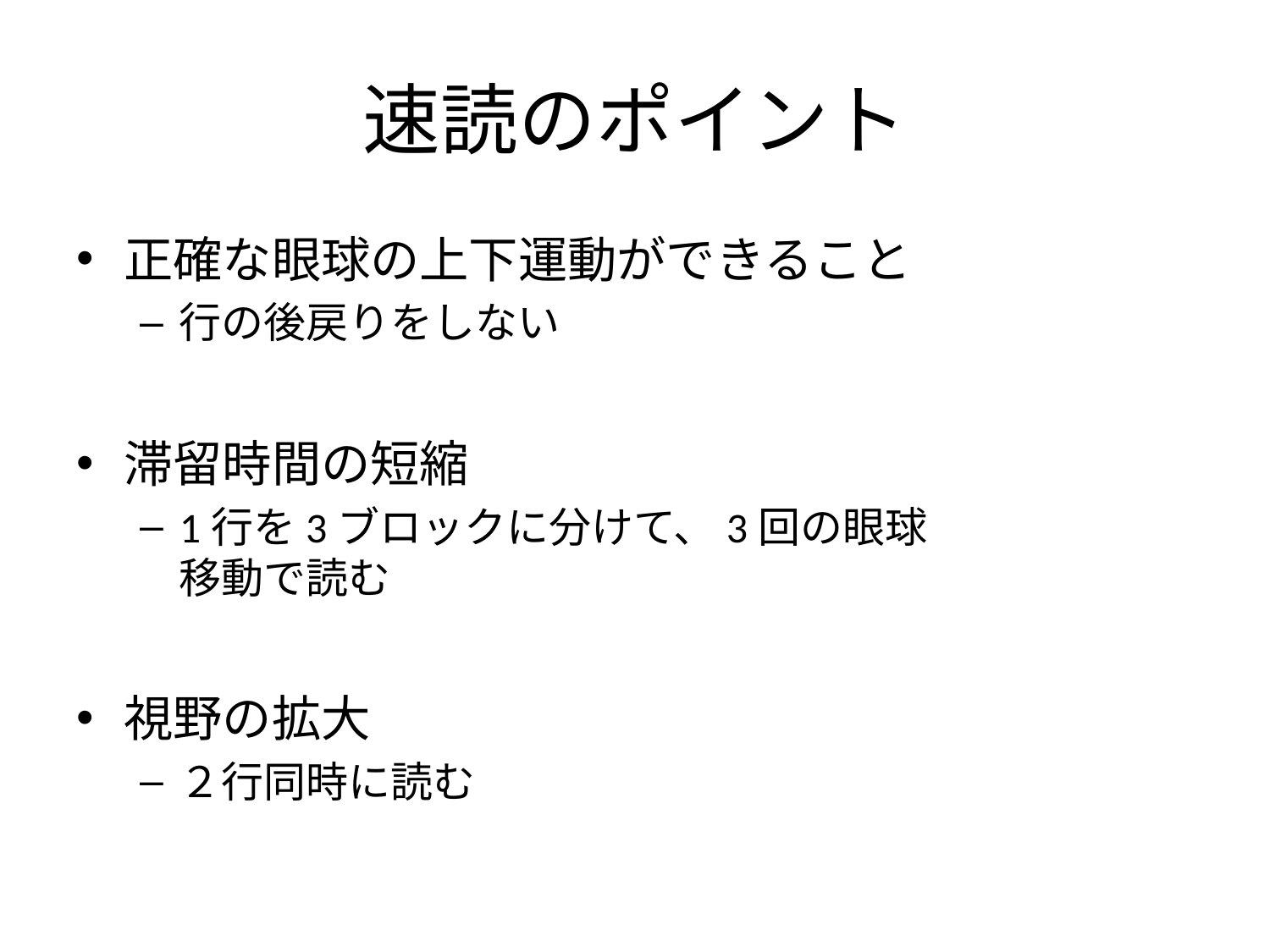

# 速読のポイント
正確な眼球の上下運動ができること
行の後戻りをしない

滞留時間の短縮
1行を3ブロックに分けて、3回の眼球移動で読む

視野の拡大
２行同時に読む